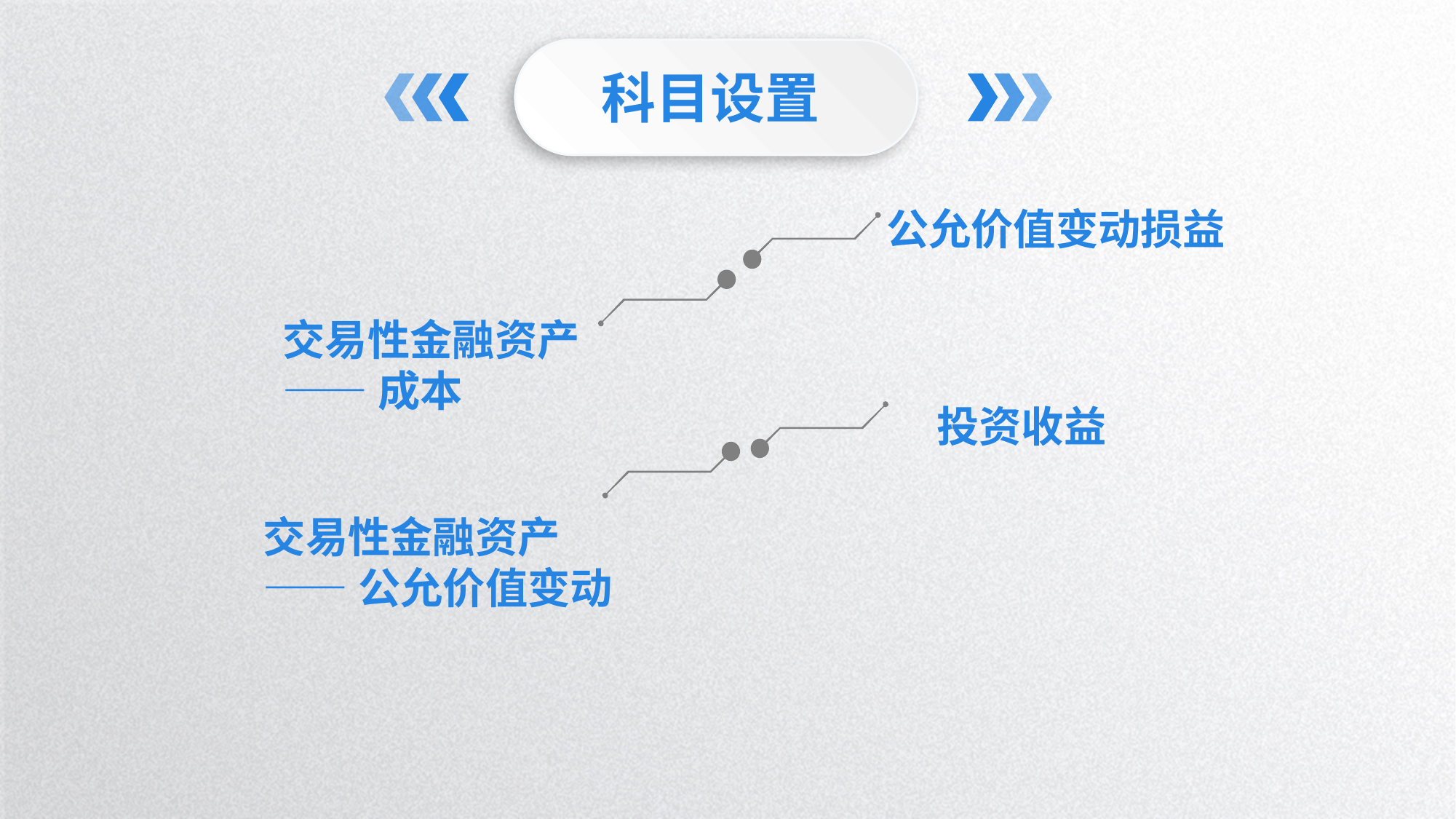

科目设置

公允价值变动损益

交易性金融资产
——成本

投资收益

交易性金融资产
——公允价值变动